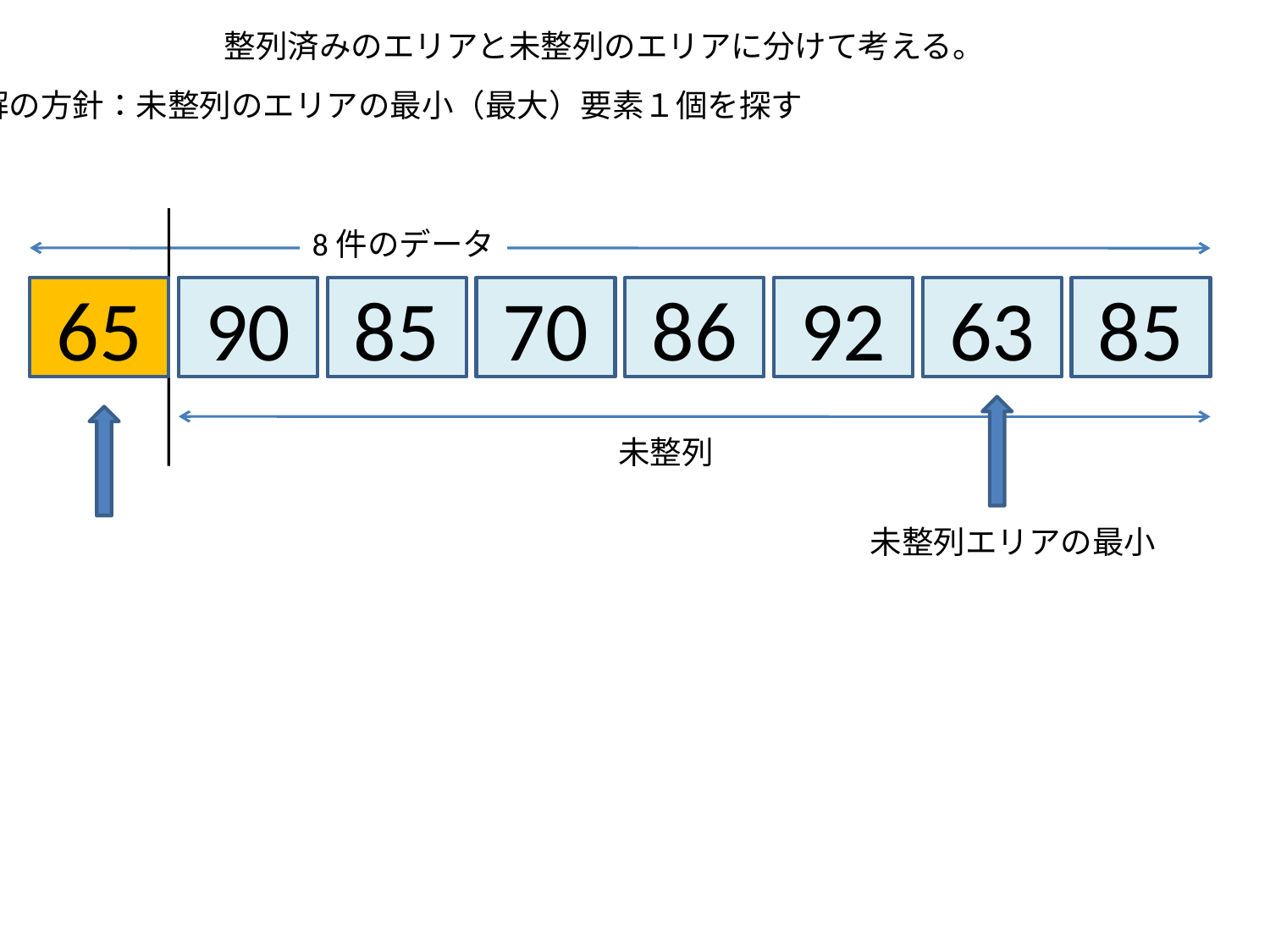

整列済みのエリアと未整列のエリアに分けて考える。
解の方針：未整列のエリアの最小（最大）要素１個を探す
8件のデータ
65
90
85
70
86
92
63
85

未整列
未整列エリアの最小